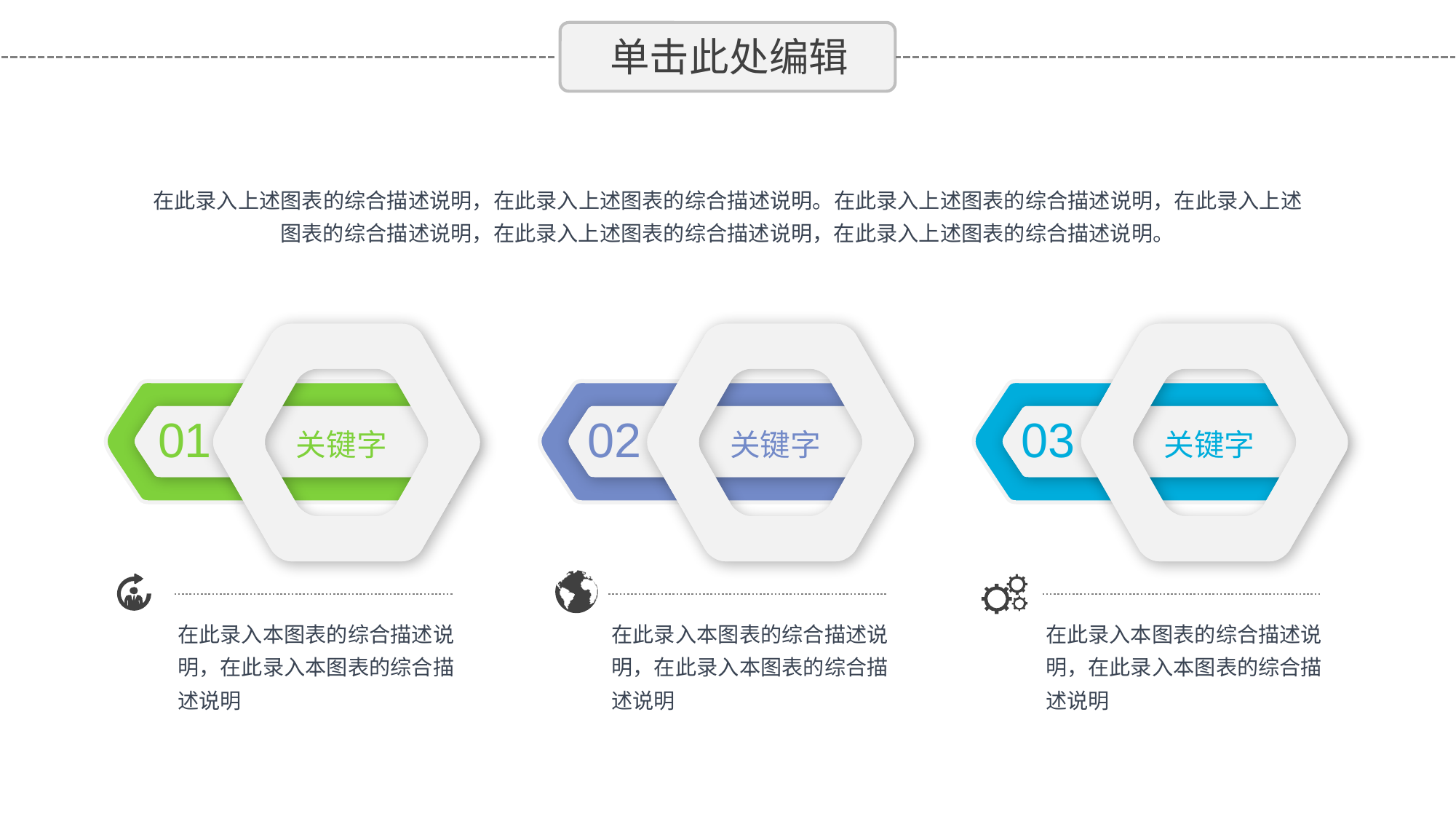

# 单击此处编辑
在此录入上述图表的综合描述说明，在此录入上述图表的综合描述说明。在此录入上述图表的综合描述说明，在此录入上述图表的综合描述说明，在此录入上述图表的综合描述说明，在此录入上述图表的综合描述说明。

01
02
03
关键字
关键字
关键字

在此录入本图表的综合描述说明，在此录入本图表的综合描述说明
在此录入本图表的综合描述说明，在此录入本图表的综合描述说明
在此录入本图表的综合描述说明，在此录入本图表的综合描述说明